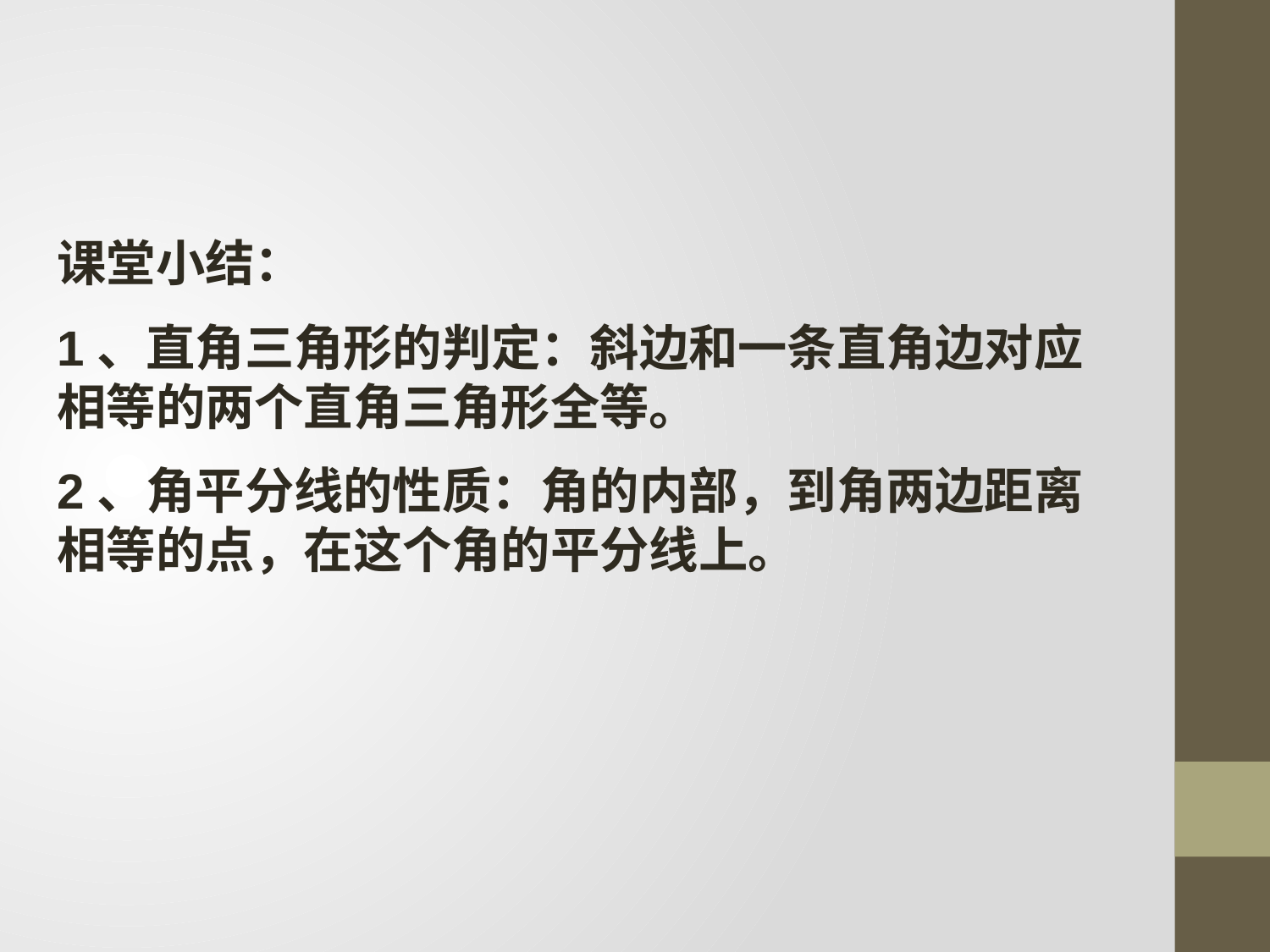

课堂小结：
1、直角三角形的判定：斜边和一条直角边对应相等的两个直角三角形全等。
2、角平分线的性质：角的内部，到角两边距离相等的点，在这个角的平分线上。